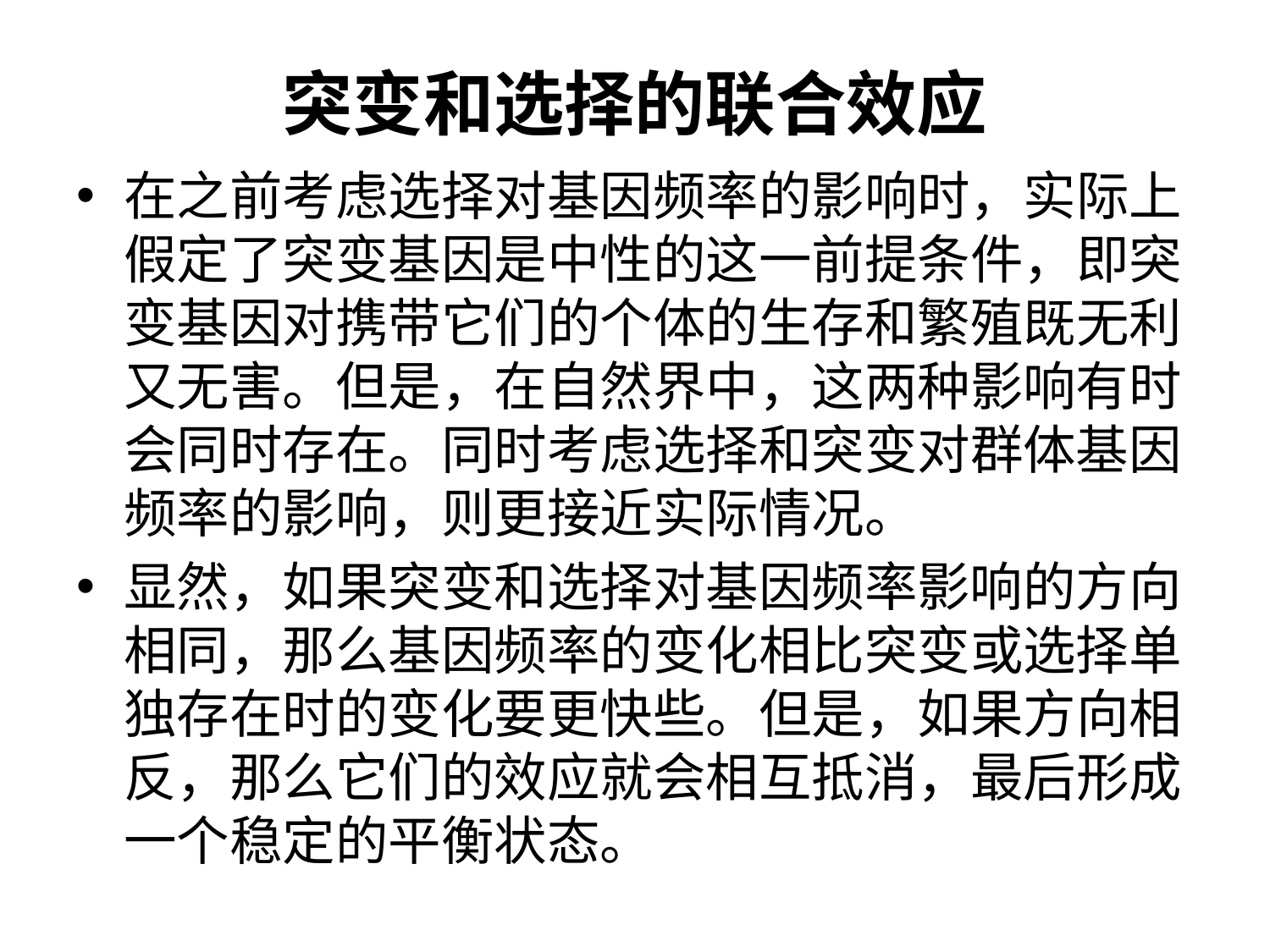

# 突变和选择的联合效应
在之前考虑选择对基因频率的影响时，实际上假定了突变基因是中性的这一前提条件，即突变基因对携带它们的个体的生存和繁殖既无利又无害。但是，在自然界中，这两种影响有时会同时存在。同时考虑选择和突变对群体基因频率的影响，则更接近实际情况。
显然，如果突变和选择对基因频率影响的方向相同，那么基因频率的变化相比突变或选择单独存在时的变化要更快些。但是，如果方向相反，那么它们的效应就会相互抵消，最后形成一个稳定的平衡状态。